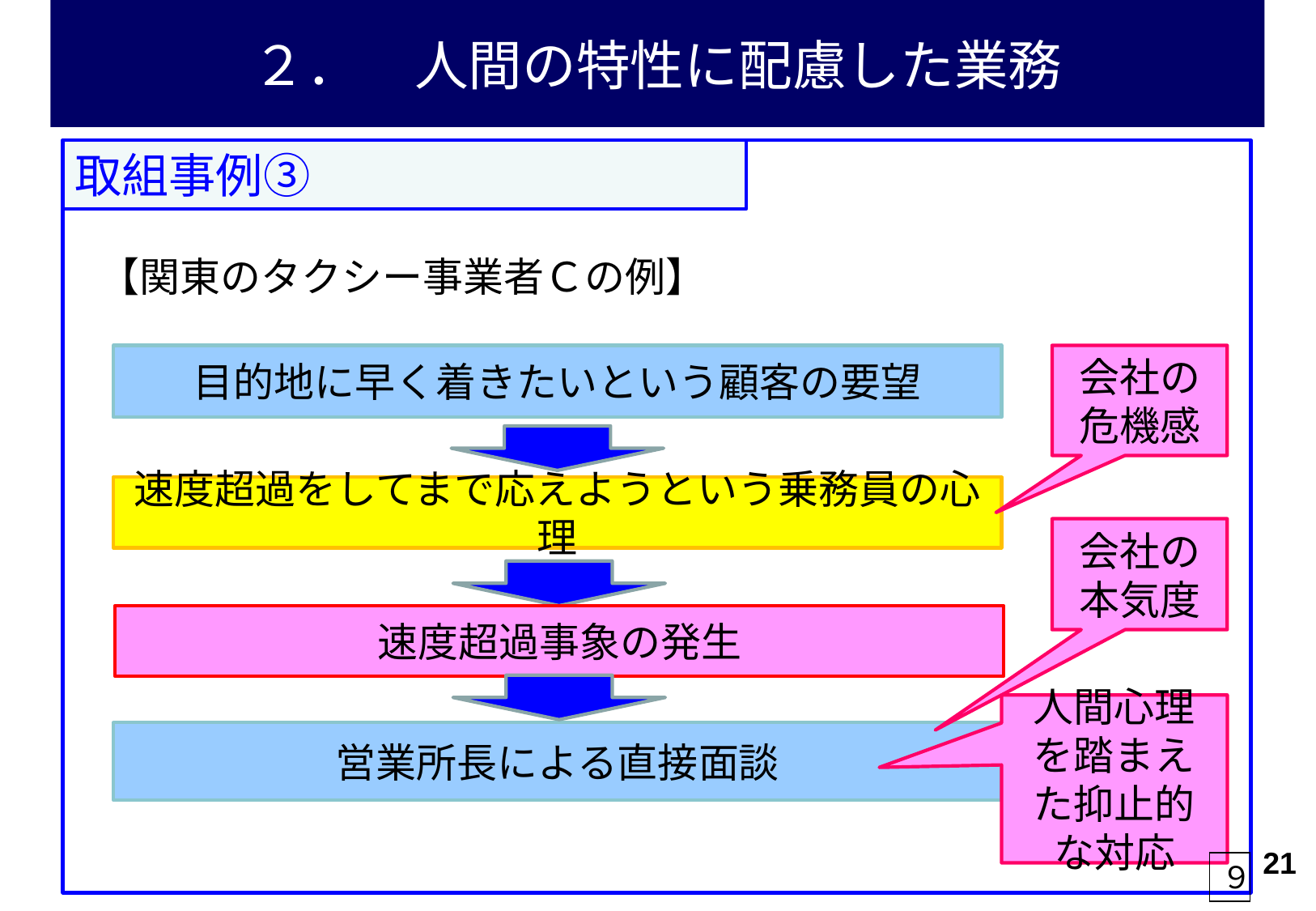

# ２．　人間の特性に配慮した業務

取組事例③
【関東のタクシー事業者Ｃの例】
目的地に早く着きたいという顧客の要望
会社の
危機感

速度超過をしてまで応えようという乗務員の心理
会社の
本気度

速度超過事象の発生

人間心理を踏まえた抑止的な対応
営業所長による直接面談
21
９